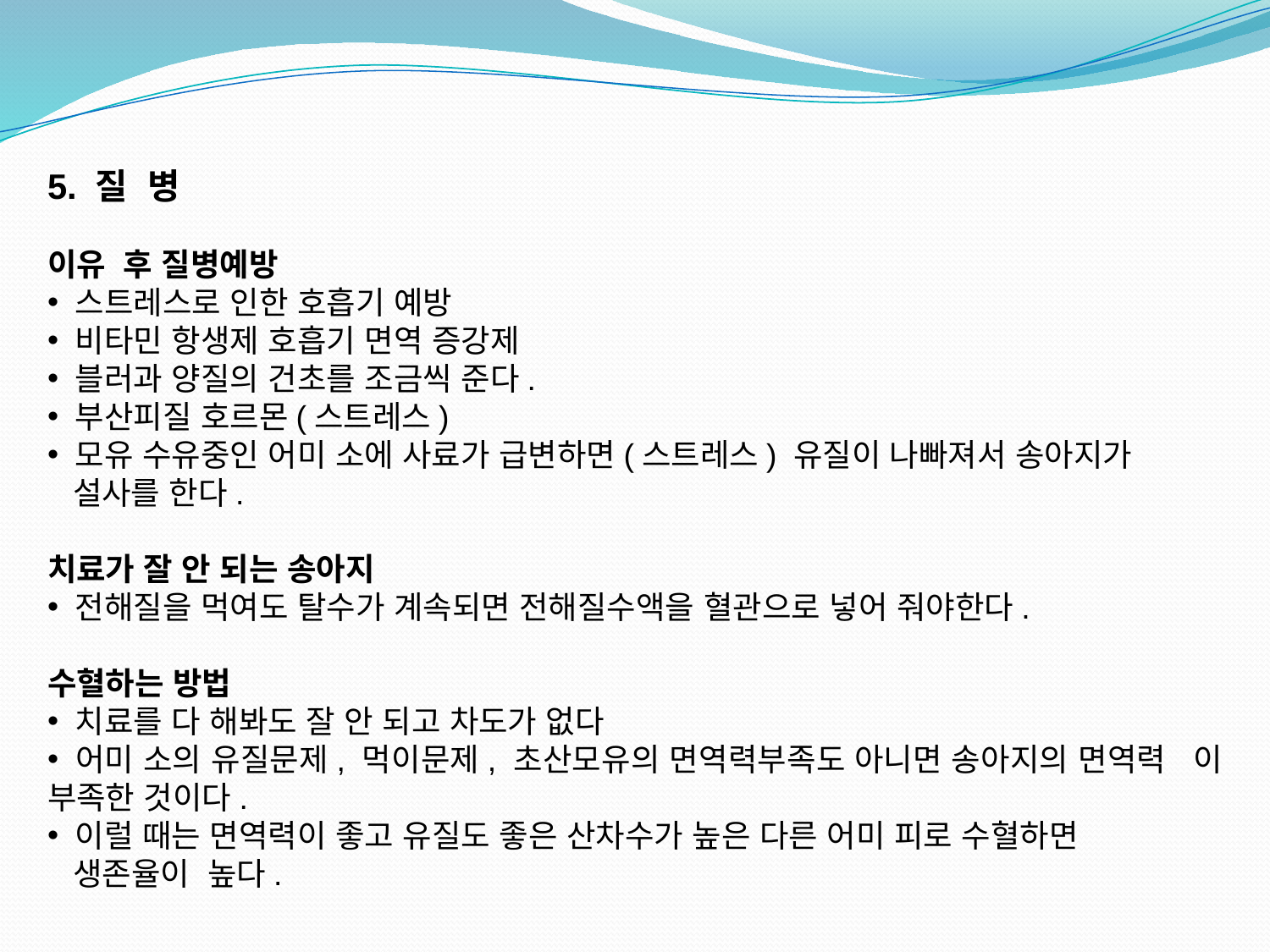

5. 질  병

이유  후 질병예방
 스트레스로 인한 호흡기 예방
 비타민 항생제 호흡기 면역 증강제
 블러과 양질의 건초를 조금씩 준다.
 부산피질 호르몬(스트레스)
 모유 수유중인 어미 소에 사료가 급변하면(스트레스) 유질이 나빠져서 송아지가
  설사를 한다.

치료가 잘 안 되는 송아지
 전해질을 먹여도 탈수가 계속되면 전해질수액을 혈관으로 넣어 줘야한다.

수혈하는 방법
 치료를 다 해봐도 잘 안 되고 차도가 없다
 어미 소의 유질문제, 먹이문제, 초산모유의 면역력부족도 아니면 송아지의 면역력   이 부족한 것이다.
 이럴 때는 면역력이 좋고 유질도 좋은 산차수가 높은 다른 어미 피로 수혈하면
  생존율이  높다.